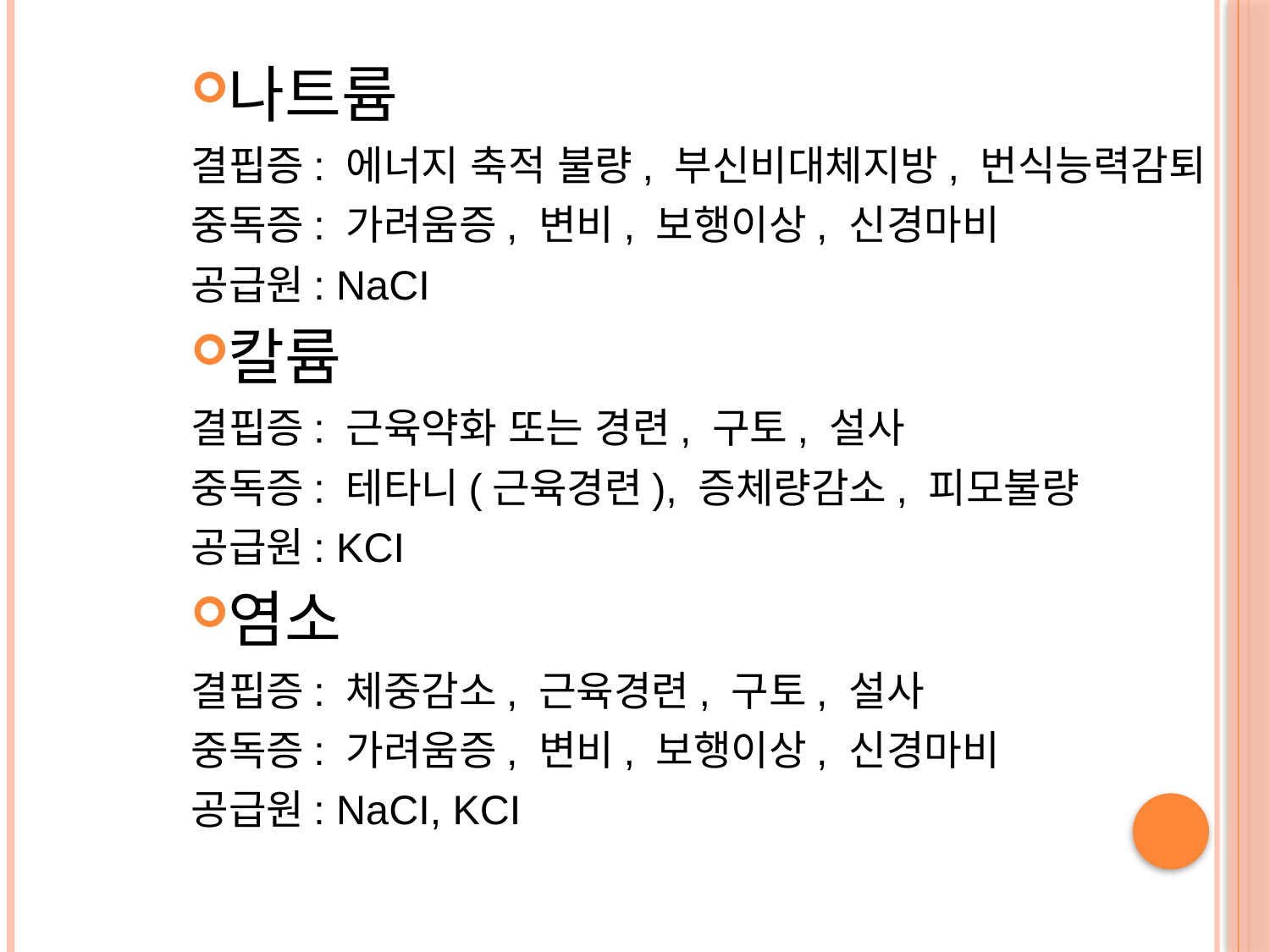

나트륨
결핍증: 에너지 축적 불량, 부신비대체지방, 번식능력감퇴
중독증: 가려움증, 변비, 보행이상, 신경마비
공급원: NaCI
칼륨
결핍증: 근육약화 또는 경련, 구토, 설사
중독증: 테타니(근육경련), 증체량감소, 피모불량
공급원: KCI
염소
결핍증: 체중감소, 근육경련, 구토, 설사
중독증: 가려움증, 변비, 보행이상, 신경마비
공급원: NaCI, KCI